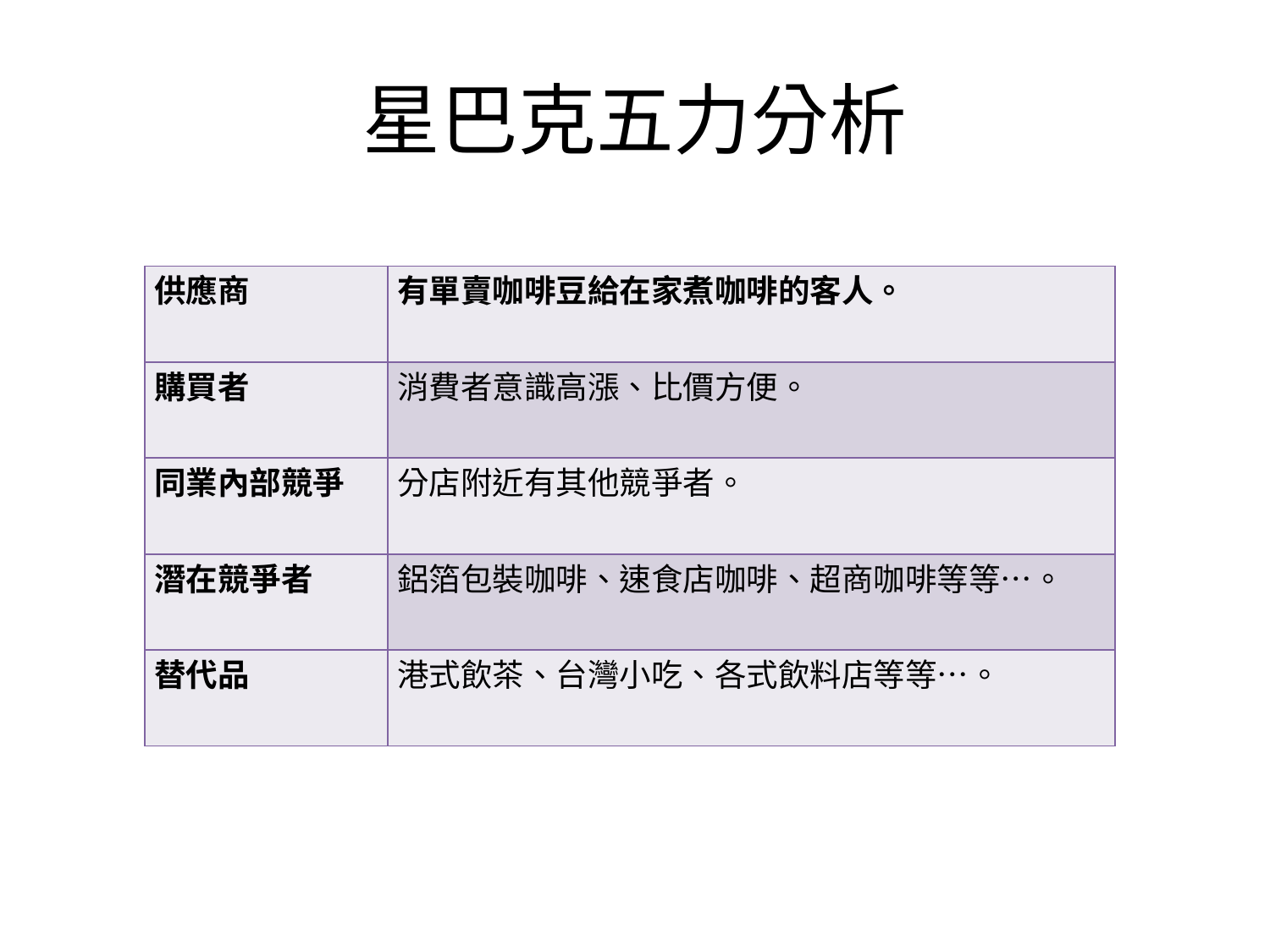

# 星巴克五力分析
| 供應商 | 有單賣咖啡豆給在家煮咖啡的客人。 |
| --- | --- |
| 購買者 | 消費者意識高漲、比價方便。 |
| 同業內部競爭 | 分店附近有其他競爭者。 |
| 潛在競爭者 | 鋁箔包裝咖啡、速食店咖啡、超商咖啡等等…。 |
| 替代品 | 港式飲茶、台灣小吃、各式飲料店等等…。 |